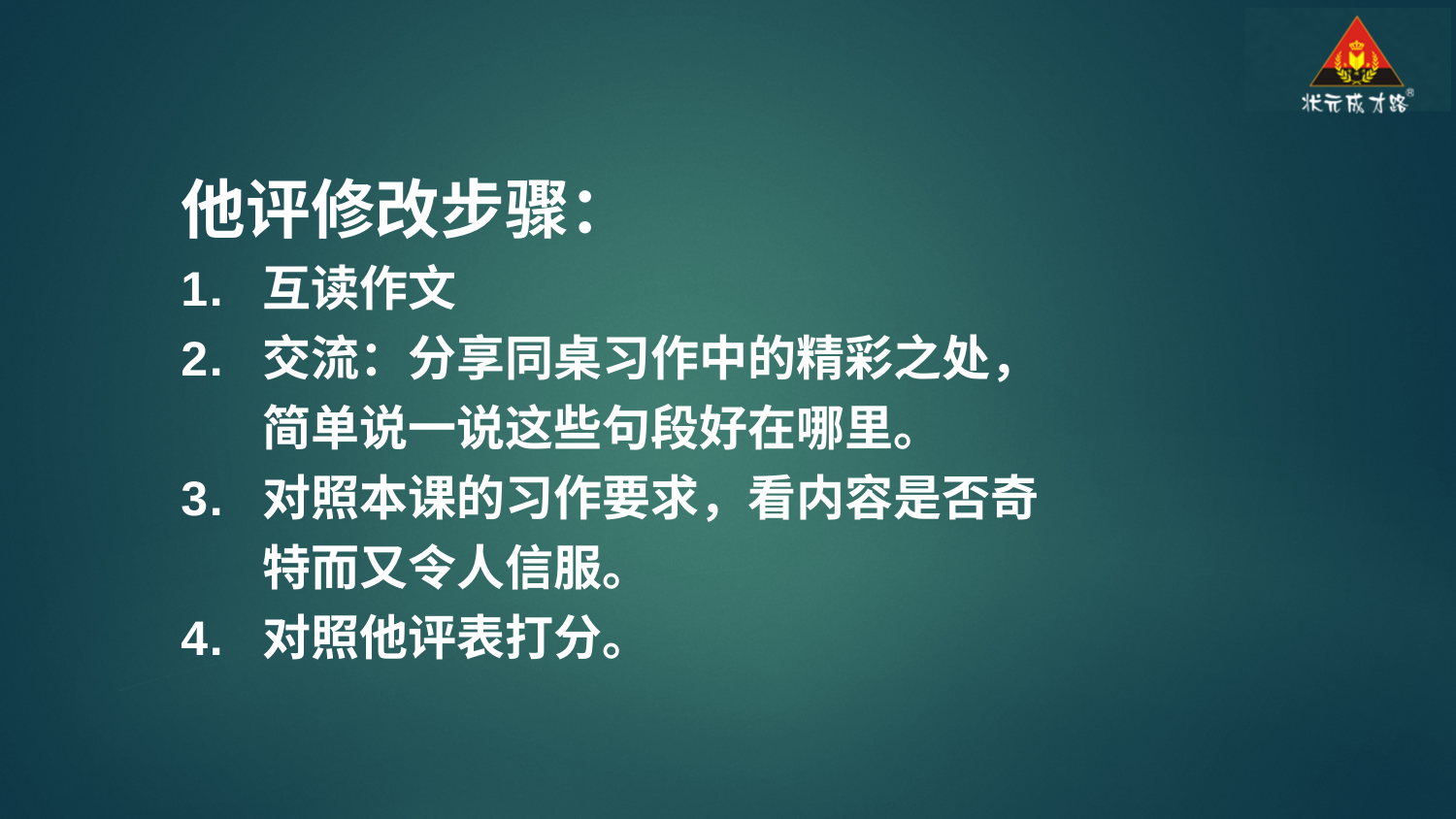

他评修改步骤：
互读作文
交流：分享同桌习作中的精彩之处，简单说一说这些句段好在哪里。
对照本课的习作要求，看内容是否奇特而又令人信服。
对照他评表打分。